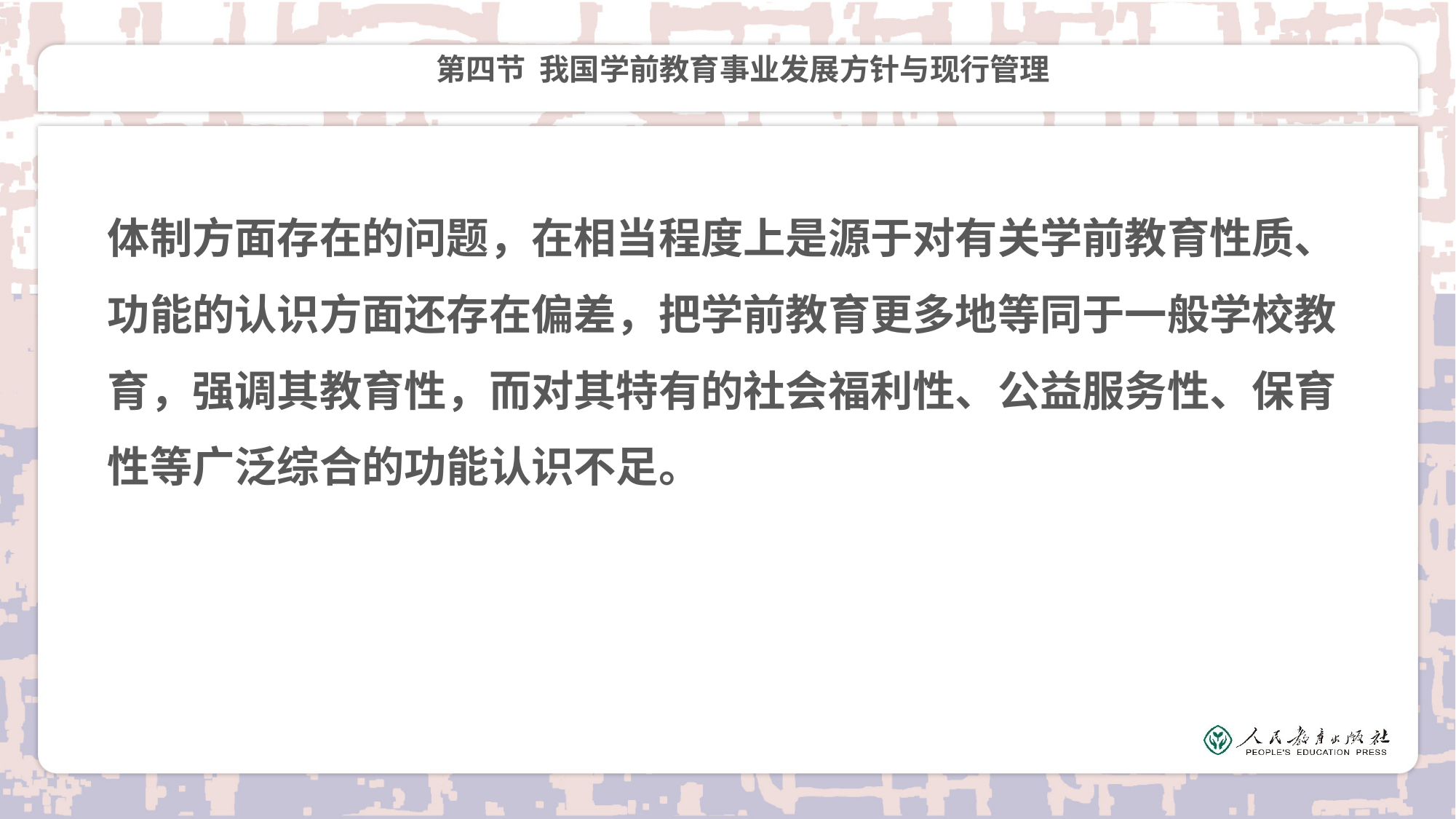

# 第四节  我国学前教育事业发展方针与现行管理
体制方面存在的问题，在相当程度上是源于对有关学前教育性质、功能的认识方面还存在偏差，把学前教育更多地等同于一般学校教育，强调其教育性，而对其特有的社会福利性、公益服务性、保育性等广泛综合的功能认识不足。